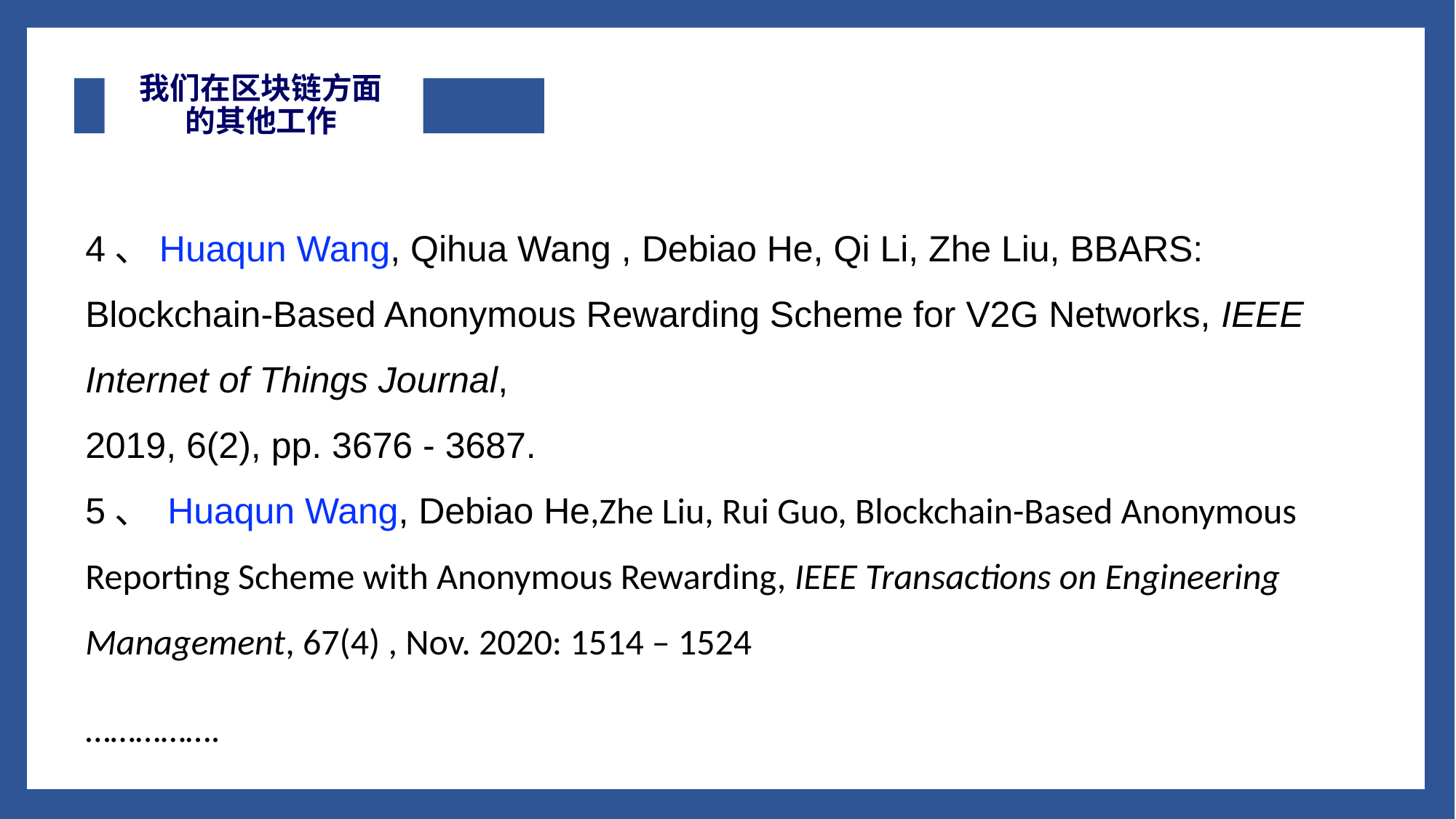

# 我们在区块链方面 的其他工作
4、Huaqun Wang, Qihua Wang , Debiao He, Qi Li, Zhe Liu, BBARS: Blockchain-Based Anonymous Rewarding Scheme for V2G Networks, IEEE Internet of Things Journal,
2019, 6(2), pp. 3676 - 3687.
5、 Huaqun Wang, Debiao He,Zhe Liu, Rui Guo, Blockchain-Based Anonymous Reporting Scheme with Anonymous Rewarding, IEEE Transactions on Engineering Management, 67(4) , Nov. 2020: 1514 – 1524

…………….